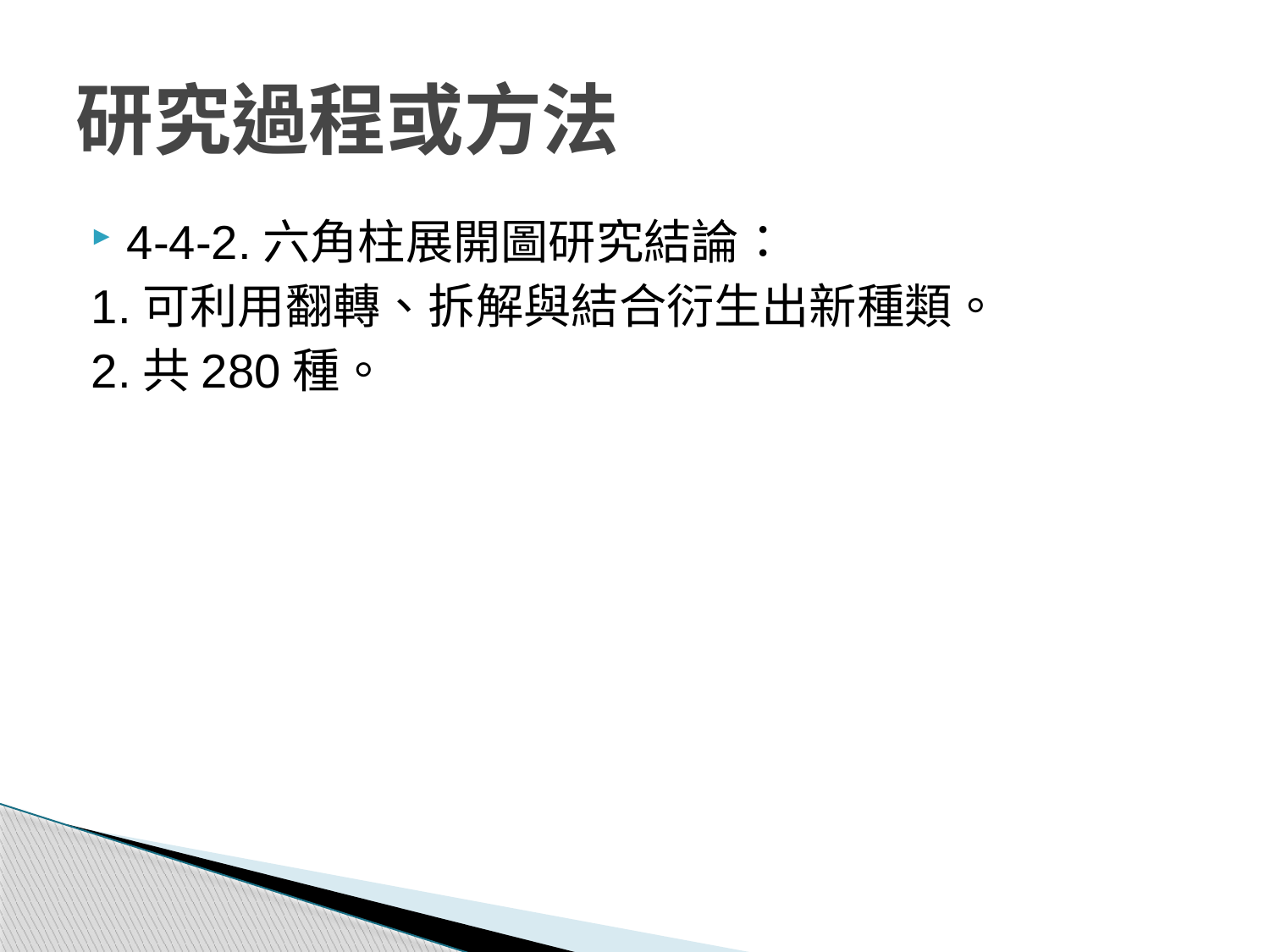

# 研究過程或方法
4-4-2.六角柱展開圖研究結論：
1.可利用翻轉、拆解與結合衍生出新種類。
2.共280種。